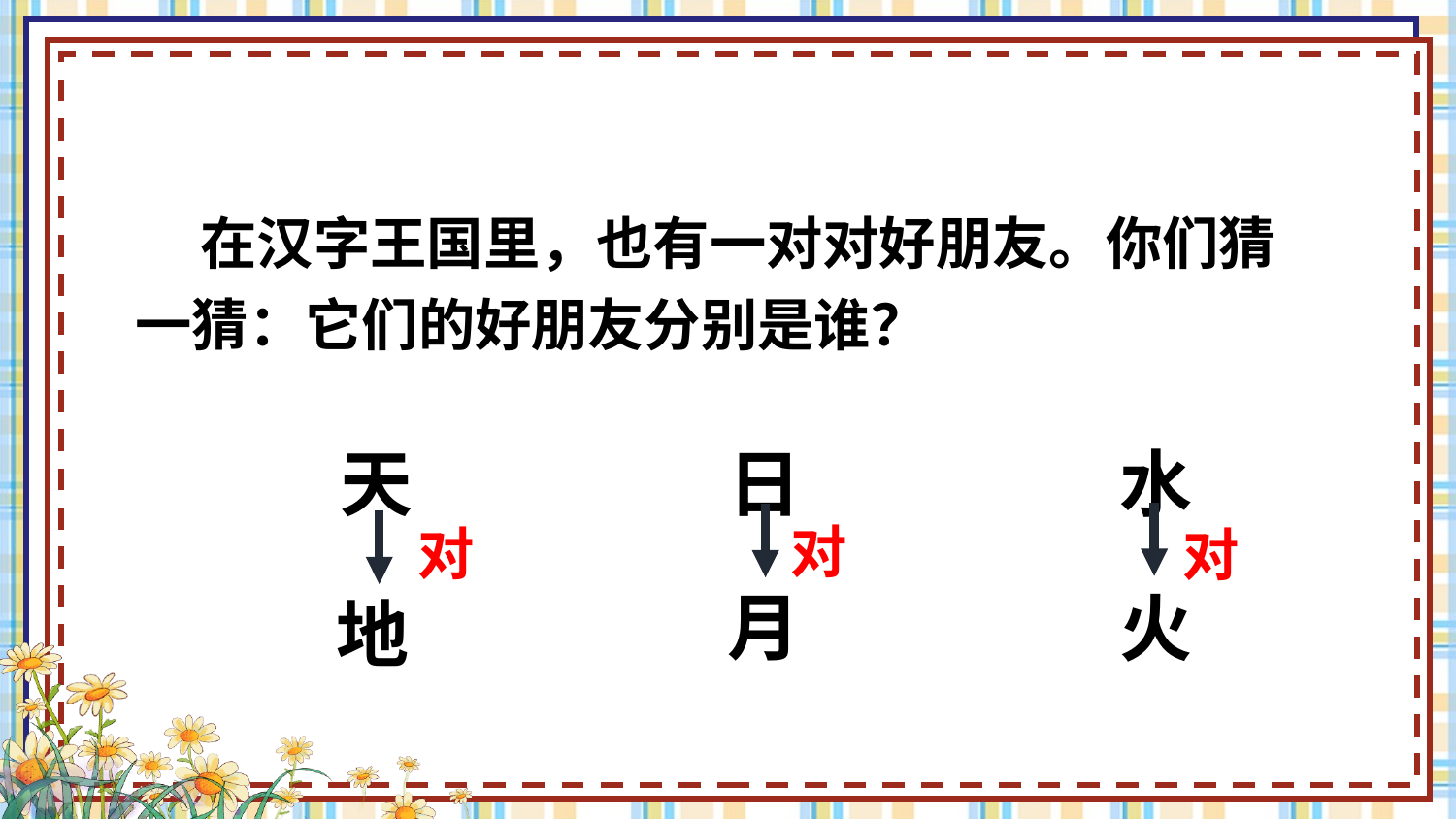

整体感知
    在汉字王国里，也有一对对好朋友。你们猜一猜：它们的好朋友分别是谁？
天
日
水
对
对
对
月
火
地